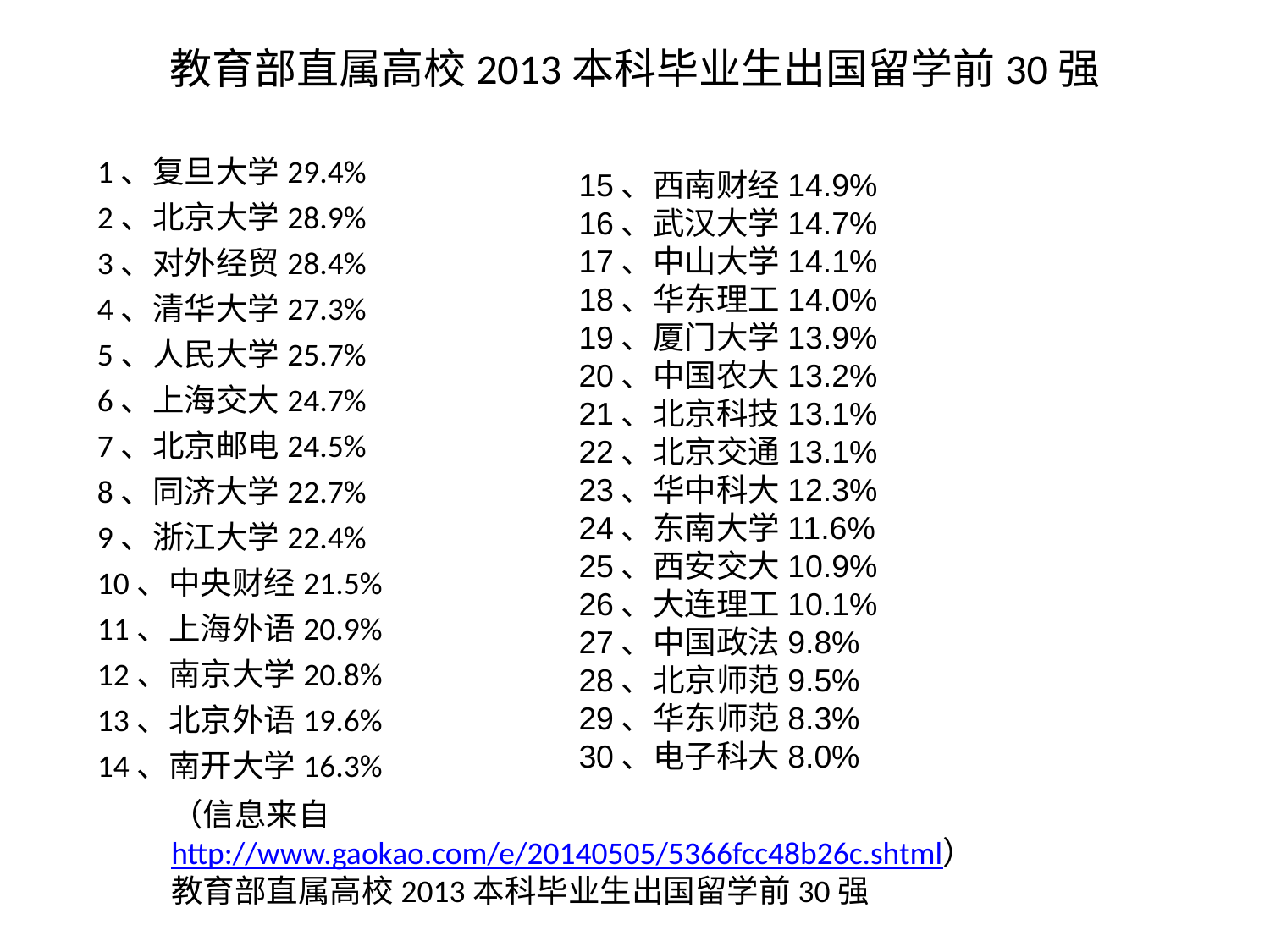

# 教育部直属高校2013本科毕业生出国留学前30强

1、复旦大学29.4%
2、北京大学28.9%
3、对外经贸28.4%
4、清华大学27.3%
5、人民大学25.7%
6、上海交大24.7%
7、北京邮电24.5%
8、同济大学22.7%
9、浙江大学22.4%
10、中央财经21.5%
11、上海外语20.9%
12、南京大学20.8%
13、北京外语19.6%
14、南开大学16.3%

15、西南财经14.9%
16、武汉大学14.7%
17、中山大学14.1%
18、华东理工14.0%
19、厦门大学13.9%
20、中国农大13.2%
21、北京科技13.1%
22、北京交通13.1%
23、华中科大12.3%
24、东南大学11.6%
25、西安交大10.9%
26、大连理工10.1%
27、中国政法9.8%
28、北京师范9.5%
29、华东师范8.3%
30、电子科大8.0%
（信息来自http://www.gaokao.com/e/20140505/5366fcc48b26c.shtml）
教育部直属高校2013本科毕业生出国留学前30强